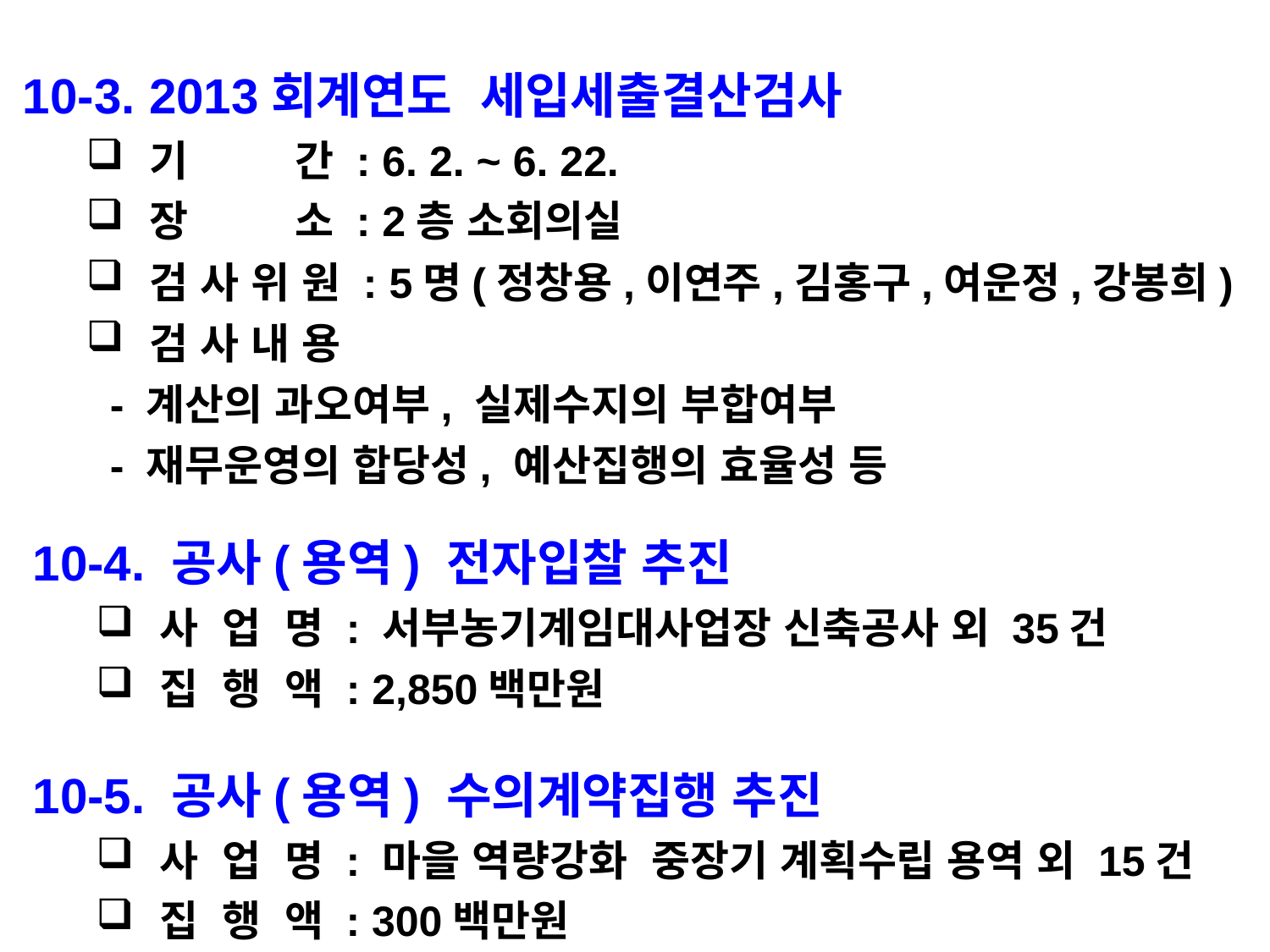

10-3. 2013회계연도  세입세출결산검사
기         간 : 6. 2. ~ 6. 22.
장         소 : 2층 소회의실
검 사 위 원 : 5명(정창용,이연주,김홍구,여운정,강봉희)
검 사 내 용
  - 계산의 과오여부, 실제수지의 부합여부
  - 재무운영의 합당성, 예산집행의 효율성 등
10-4. 공사(용역) 전자입찰 추진
사  업  명 : 서부농기계임대사업장 신축공사 외 35건
집  행  액 : 2,850백만원
10-5. 공사(용역) 수의계약집행 추진
사  업  명 : 마을 역량강화  중장기 계획수립 용역 외 15건
집  행  액 : 300백만원